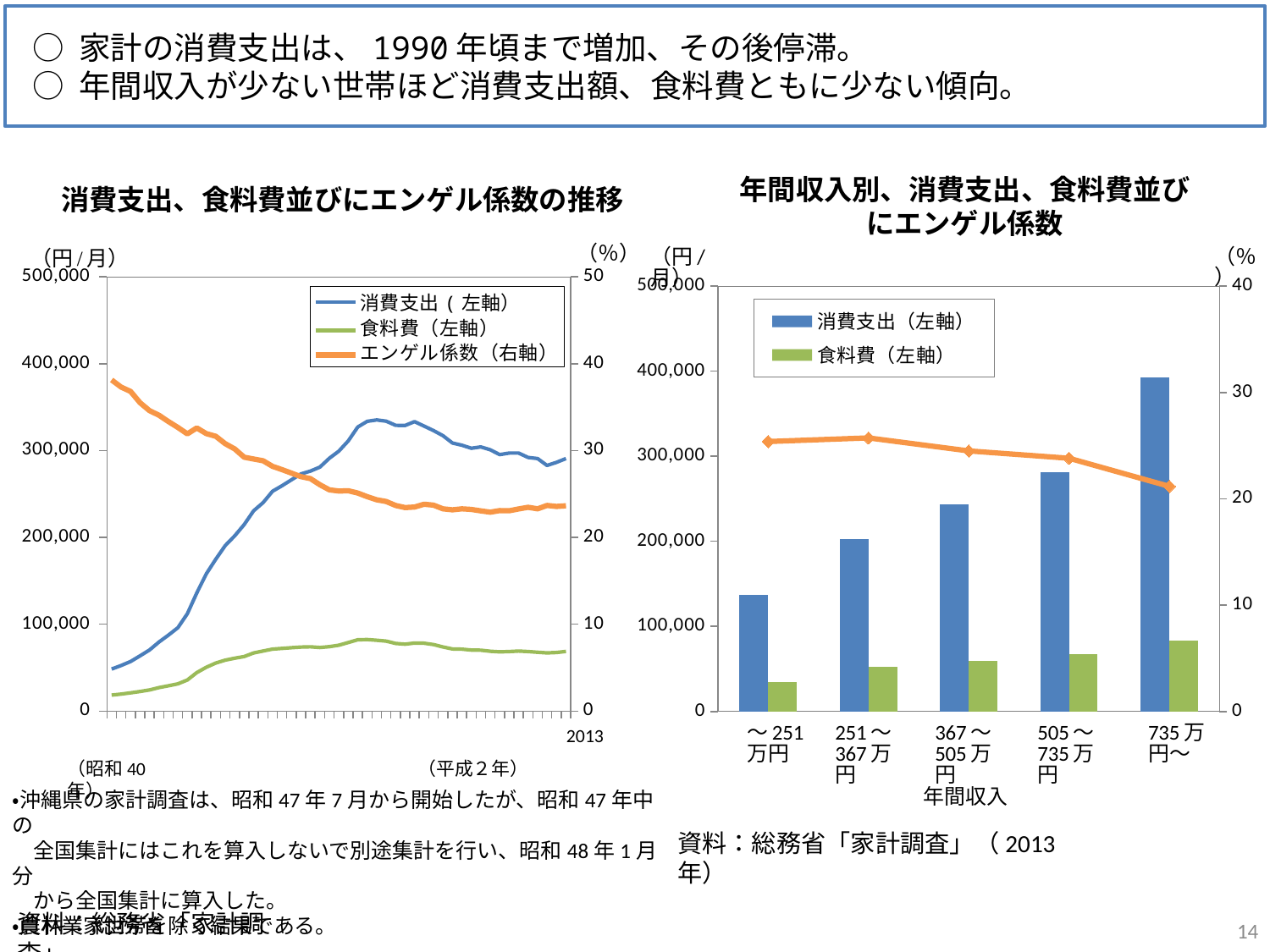

○ 家計の消費支出は、1990年頃まで増加、その後停滞。
○ 年間収入が少ない世帯ほど消費支出額、食料費ともに少ない傾向。
年間収入別、消費支出、食料費並びにエンゲル係数
消費支出、食料費並びにエンゲル係数の推移

### Chart

| Category | 消費支出（左軸） | 食料費（左軸） | エンゲル係数（右軸） |
|---|---|---|---|
| Ⅰ
(～251万円) | 137405.0 | 34886.0 | 25.389177977511736 |
| Ⅱ
(251～367万円) | 202421.0 | 52073.0 | 25.725097692433096 |
| Ⅲ
(367～505万円) | 243780.0 | 59737.0 | 24.504471244564773 |
| Ⅳ
(505～735万円) | 281396.0 | 67005.0 | 23.811639113562382 |
| Ⅴ
(735～万円) | 392877.0 | 83175.0 | 21.170748096732563 |

### Chart

| Category | 消費支出(左軸） | 食料費（左軸） | エンゲル係数（右軸） |
|---|---|---|---|
| 1965 | 48396.0 | 18454.0 | 38.13125051657162 |
| 1966 | 52516.0 | 19593.0 | 37.30862975093305 |
| 1967 | 57071.0 | 21004.0 | 36.80328012475688 |
| 1968 | 63607.0 | 22585.0 | 35.507098275347055 |
| 1969 | 70386.0 | 24345.0 | 34.587844173557244 |
| 1970 | 79531.0 | 27092.0 | 34.06470432912952 |
| 1971 | 87475.0 | 29162.0 | 33.3375250071449 |
| 1972 | 96026.0 | 31357.0 | 32.65469768604336 |
| 1973 | 112116.0 | 35789.0 | 31.92140283278033 |
| 1974 | 136024.0 | 44350.0 | 32.604540375227906 |
| 1975 | 157982.0 | 50479.0 | 31.952374321125195 |
| 1976 | 174790.0 | 55308.0 | 31.642542479546886 |
| 1977 | 190497.0 | 58660.0 | 30.7931358499084 |
| 1978 | 201715.0 | 60896.0 | 30.18912822546662 |
| 1979 | 214697.0 | 62769.0 | 29.236086205210132 |
| 1980 | 230568.0 | 66923.0 | 29.025276707956003 |
| 1981 | 240014.0 | 69183.0 | 28.8245685668336 |
| 1982 | 253169.0 | 71342.0 | 28.179595448099885 |
| 1983 | 259521.0 | 72173.0 | 27.810080879774663 |
| 1984 | 266319.0 | 72962.0 | 27.396468145344492 |
| 1985 | 273114.0 | 73735.0 | 26.99788366762597 |
| 1986 | 276374.0 | 73995.0 | 26.773502572600894 |
| 1987 | 280944.0 | 73226.0 | 26.064269035822086 |
| 1988 | 291122.0 | 74173.0 | 25.47832180323026 |
| 1989 | 299350.0 | 75849.0 | 25.337898780691496 |
| 1990 | 311174.0 | 78956.0 | 25.373585196706667 |
| 1991 | 327113.0 | 82130.0 | 25.107531648084912 |
| 1992 | 333661.0 | 82381.0 | 24.690029700804107 |
| 1993 | 335246.0 | 81562.0 | 24.329000196870357 |
| 1994 | 333840.0 | 80552.0 | 24.128924035466092 |
| 1995 | 329062.0 | 77886.0 | 23.66909579349788 |
| 1996 | 328849.0 | 77042.0 | 23.42777384148956 |
| 1997 | 333313.0 | 78306.0 | 23.49323308721832 |
| 1998 | 328186.0 | 78156.0 | 23.814544191403655 |
| 1999 | 323008.0 | 76590.0 | 23.711487021993264 |
| 2000 | 317133.0 | 73844.0 | 23.284867863010156 |
| 2001 | 308692.0 | 71534.0 | 23.173260078006557 |
| 2002 | 306129.0 | 71286.0 | 23.286261674000176 |
| 2003 | 302623.0 | 70260.0 | 23.217005977734672 |
| 2004 | 304203.0 | 70116.0 | 23.049082356189782 |
| 2005 | 300903.0 | 68910.0 | 22.901067785964248 |
| 2006 | 295332.0 | 68178.0 | 23.085205802283532 |
| 2007 | 297139.0 | 68522.0 | 23.060587805707094 |
| 2008 | 297102.0 | 69145.0 | 23.273151981474378 |
| 2009 | 292078.0 | 68533.0 | 23.46393771526784 |
| 2010 | 290788.0 | 67717.0 | 23.28741213530132 |
| 2011 | 282876.0 | 66968.0 | 23.673977290402863 |
| 2012 | 286408.0 | 67483.0 | 23.561841847993072 |
| 2013 | 290800.0 | 68734.0 | 23.63617606602476 |
2013
（昭和40年）
（平成２年）
・沖縄県の家計調査は、昭和47年7月から開始したが、昭和47年中の
　全国集計にはこれを算入しないで別途集計を行い、昭和48年1月分
　から全国集計に算入した。
・農林業家世帯を除く結果である。
資料：総務省「家計調査」（2013年）
資料：総務省「家計調査」
14